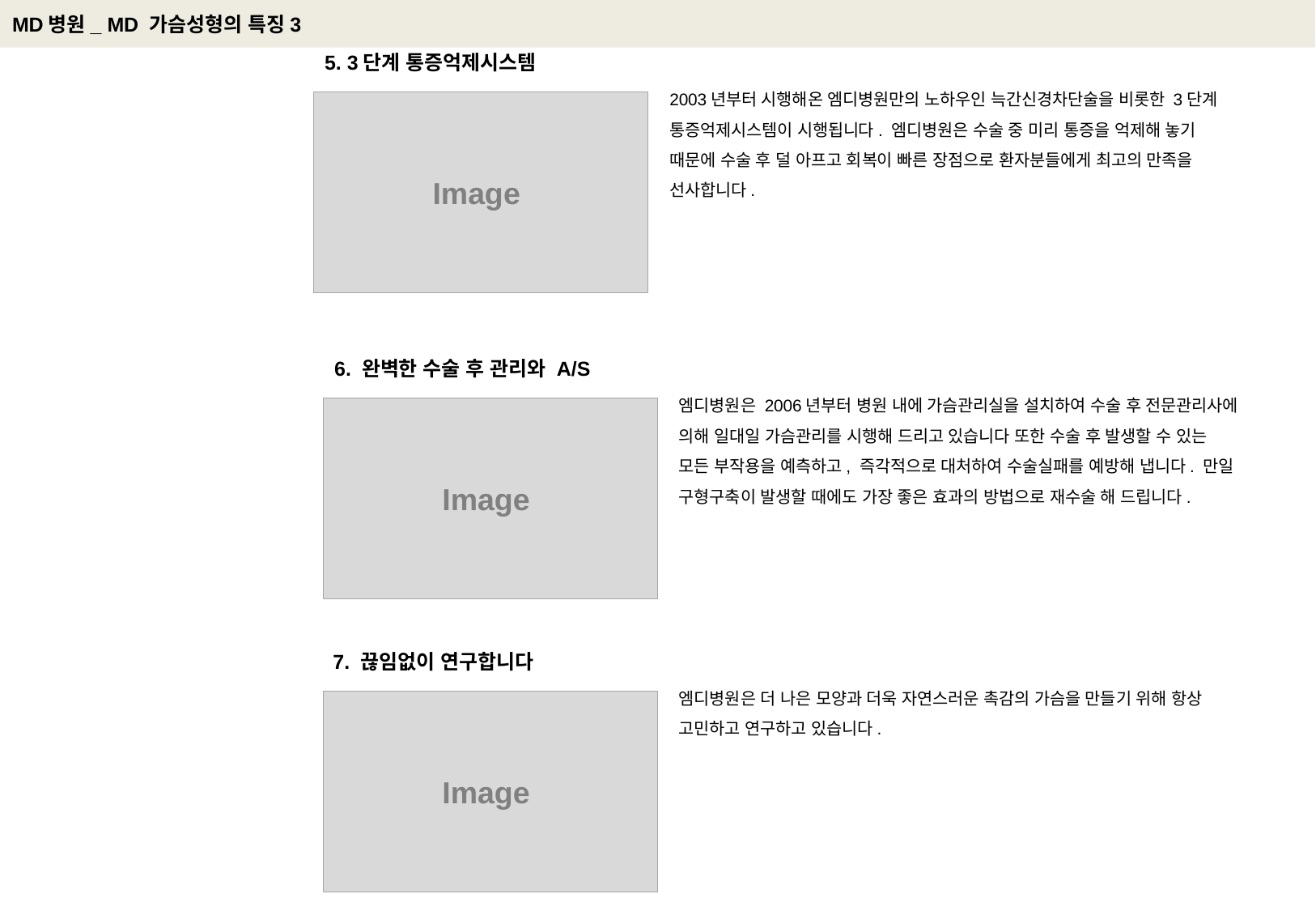

# MD병원_ MD 가슴성형의 특징3
5. 3단계 통증억제시스템
2003년부터 시행해온 엠디병원만의 노하우인 늑간신경차단술을 비롯한 3단계 통증억제시스템이 시행됩니다. 엠디병원은 수술 중 미리 통증을 억제해 놓기 때문에 수술 후 덜 아프고 회복이 빠른 장점으로 환자분들에게 최고의 만족을 선사합니다.
Image
6. 완벽한 수술 후 관리와 A/S
엠디병원은 2006년부터 병원 내에 가슴관리실을 설치하여 수술 후 전문관리사에 의해 일대일 가슴관리를 시행해 드리고 있습니다 또한 수술 후 발생할 수 있는 모든 부작용을 예측하고, 즉각적으로 대처하여 수술실패를 예방해 냅니다. 만일 구형구축이 발생할 때에도 가장 좋은 효과의 방법으로 재수술 해 드립니다.
Image
7. 끊임없이 연구합니다
엠디병원은 더 나은 모양과 더욱 자연스러운 촉감의 가슴을 만들기 위해 항상 고민하고 연구하고 있습니다.
Image